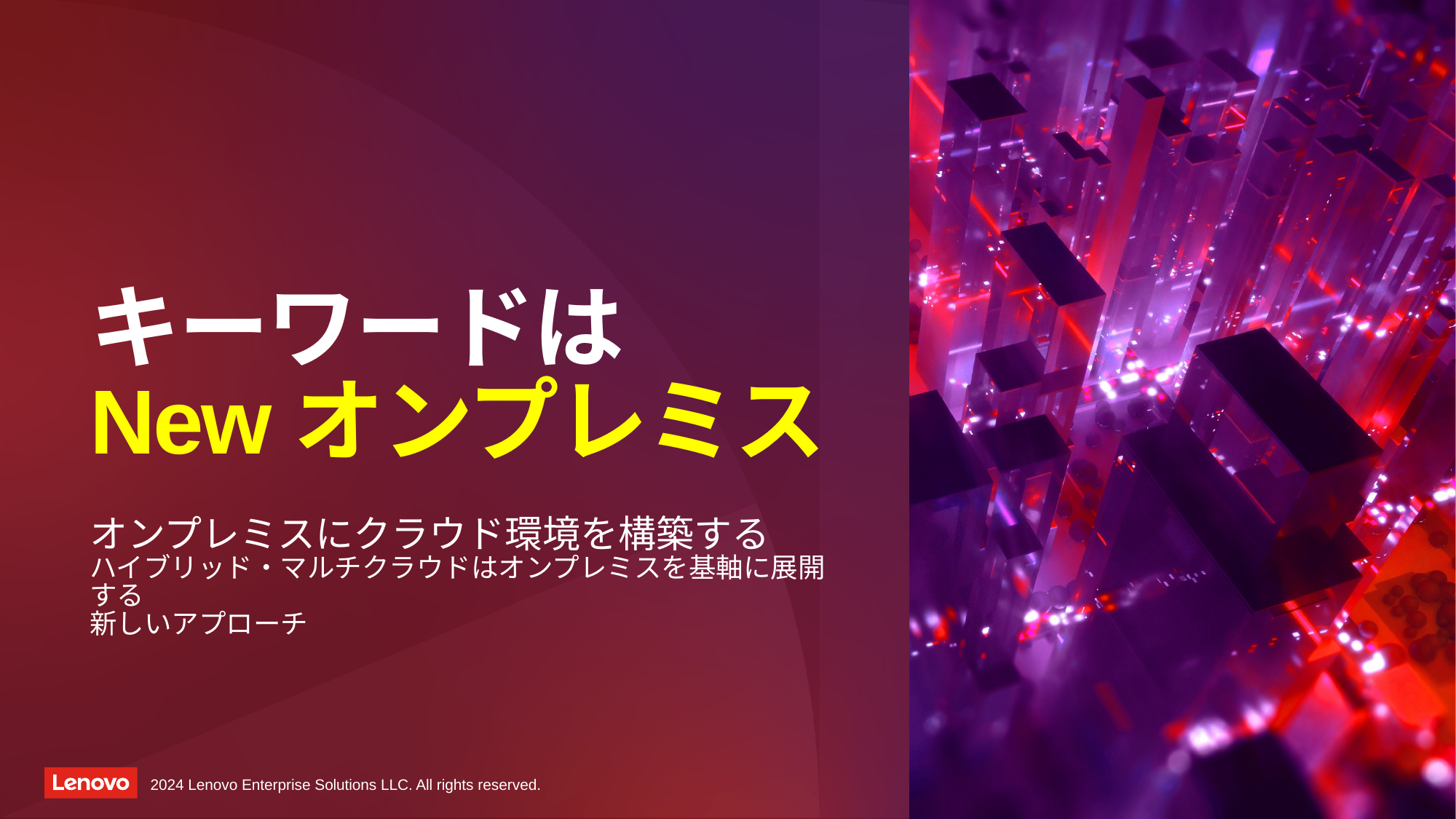

# キーワードは Newオンプレミス
オンプレミスにクラウド環境を構築する
ハイブリッド・マルチクラウドはオンプレミスを基軸に展開する
新しいアプローチ